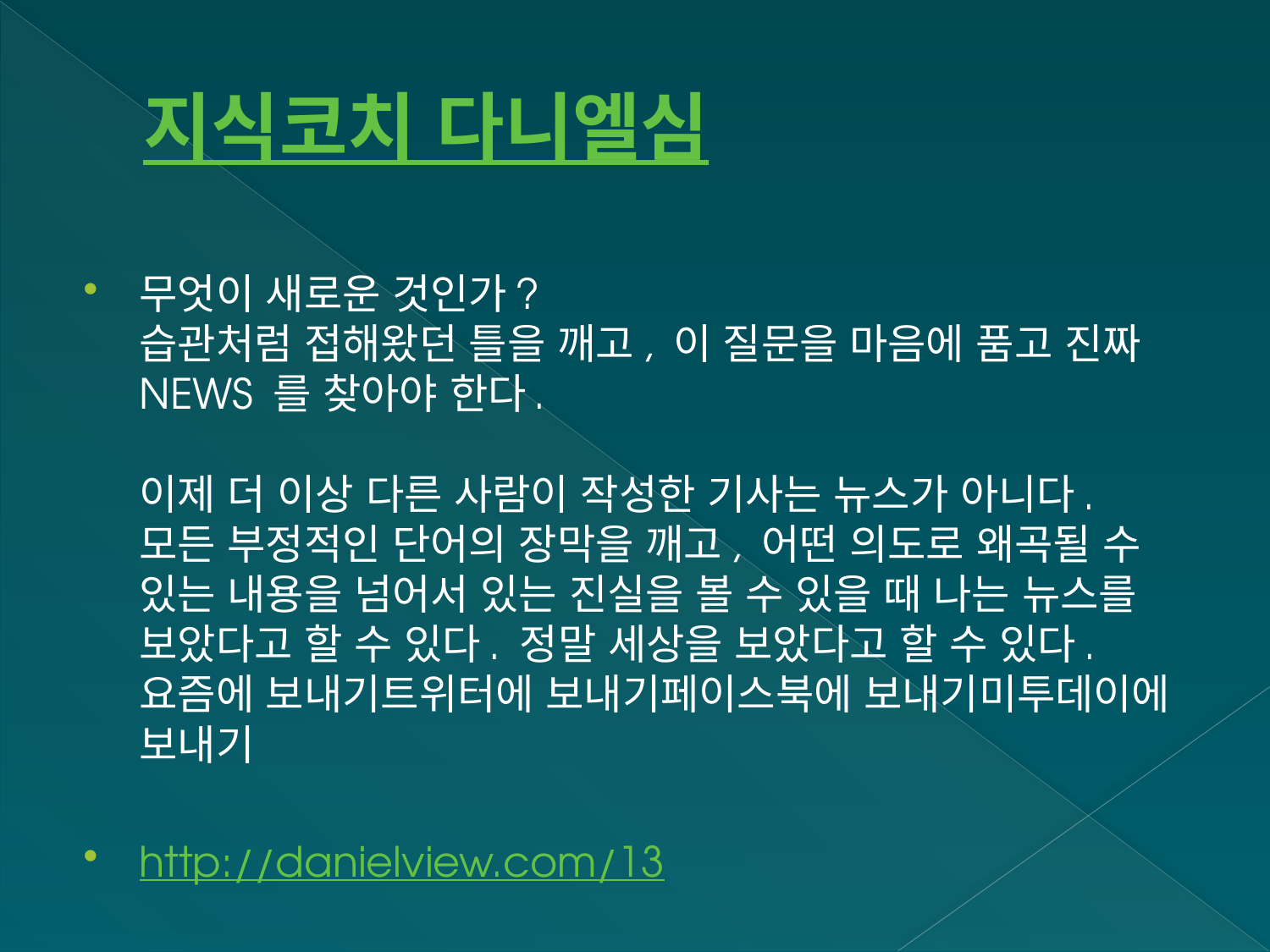

# 지식코치 다니엘심
무엇이 새로운 것인가?
습관처럼 접해왔던 틀을 깨고, 이 질문을 마음에 품고 진짜 NEWS 를 찾아야 한다.
이제 더 이상 다른 사람이 작성한 기사는 뉴스가 아니다.
모든 부정적인 단어의 장막을 깨고, 어떤 의도로 왜곡될 수 있는 내용을 넘어서 있는 진실을 볼 수 있을 때 나는 뉴스를 보았다고 할 수 있다. 정말 세상을 보았다고 할 수 있다.
요즘에 보내기트위터에 보내기페이스북에 보내기미투데이에 보내기

http://danielview.com/13